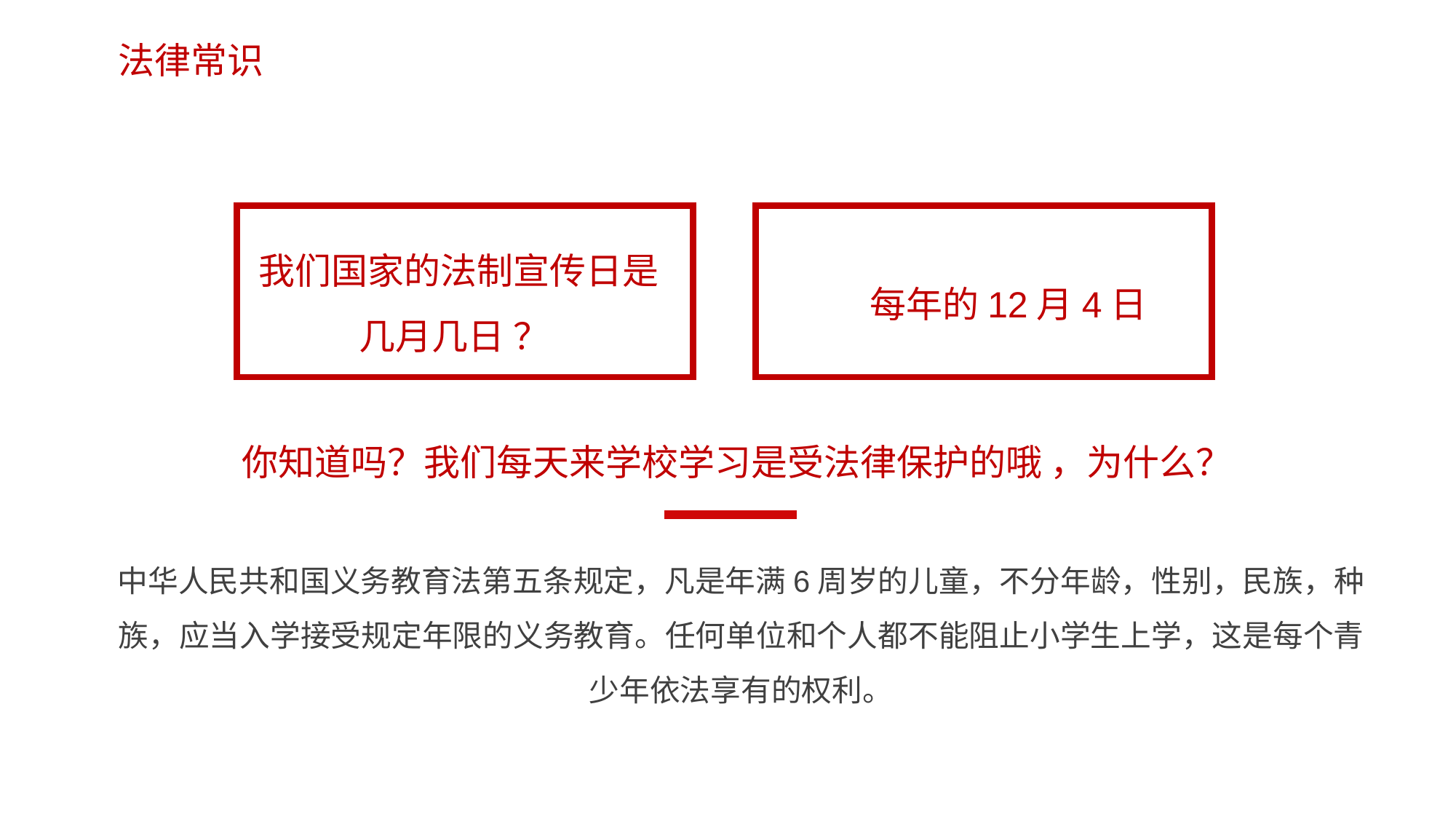

法律常识

我们国家的法制宣传日是几月几日 ？
每年的12月4日
你知道吗？我们每天来学校学习是受法律保护的哦 ，为什么？
中华人民共和国义务教育法第五条规定，凡是年满6周岁的儿童，不分年龄，性别，民族，种族，应当入学接受规定年限的义务教育。任何单位和个人都不能阻止小学生上学，这是每个青少年依法享有的权利。